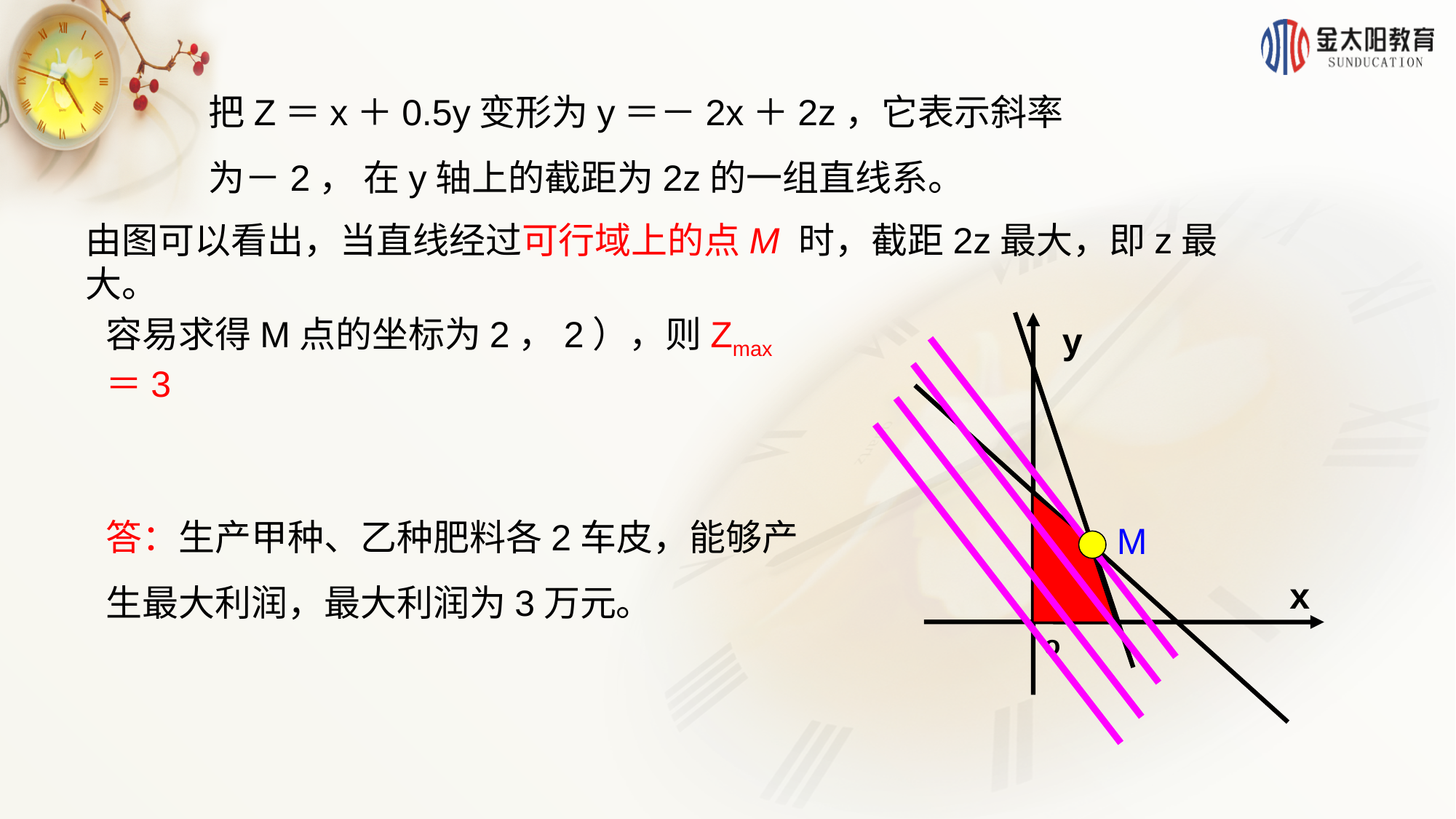

把Z＝x＋0.5y变形为y＝－2x＋2z，它表示斜率为－2， 在y轴上的截距为2z的一组直线系。
由图可以看出，当直线经过可行域上的点M 时，截距2z最大，即z最大。

y
容易求得M点的坐标为2，2），则Zmax＝3

答：生产甲种、乙种肥料各2车皮，能够产生最大利润，最大利润为3万元。

M

x

o